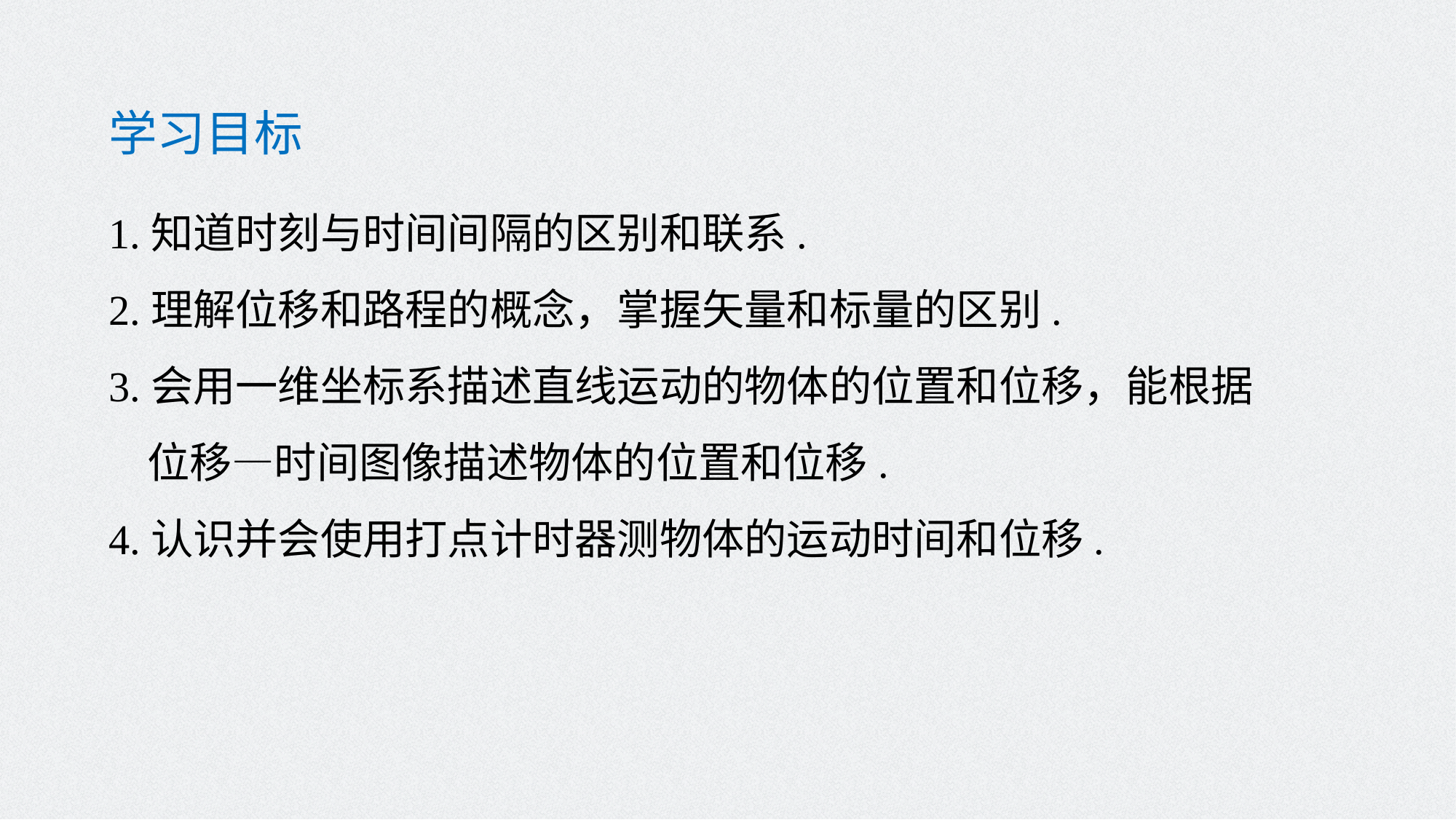

学习目标
1.知道时刻与时间间隔的区别和联系.
2.理解位移和路程的概念，掌握矢量和标量的区别.
3.会用一维坐标系描述直线运动的物体的位置和位移，能根据
   位移—时间图像描述物体的位置和位移.
4.认识并会使用打点计时器测物体的运动时间和位移.